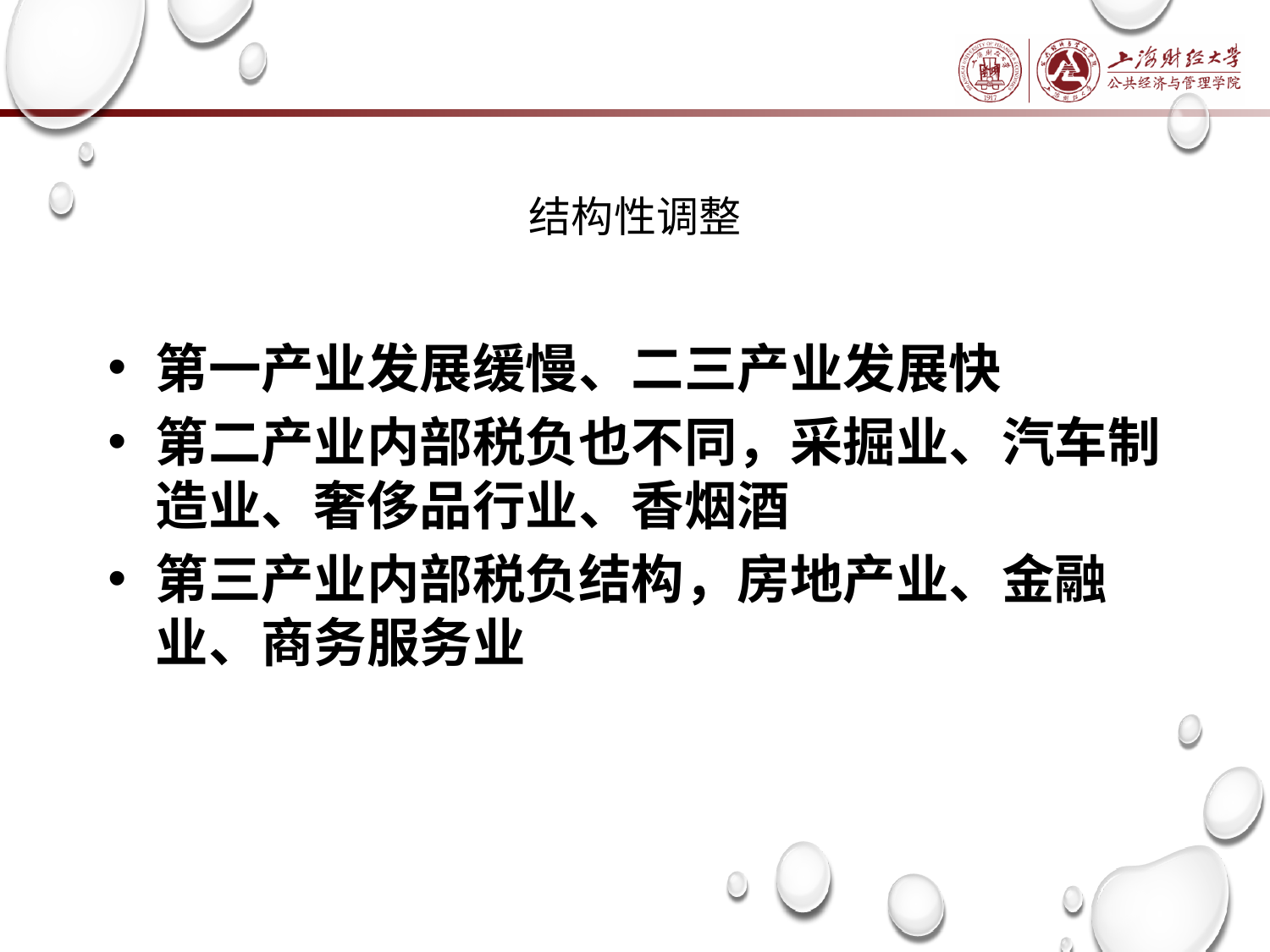

# 结构性调整
第一产业发展缓慢、二三产业发展快
第二产业内部税负也不同，采掘业、汽车制造业、奢侈品行业、香烟酒
第三产业内部税负结构，房地产业、金融业、商务服务业